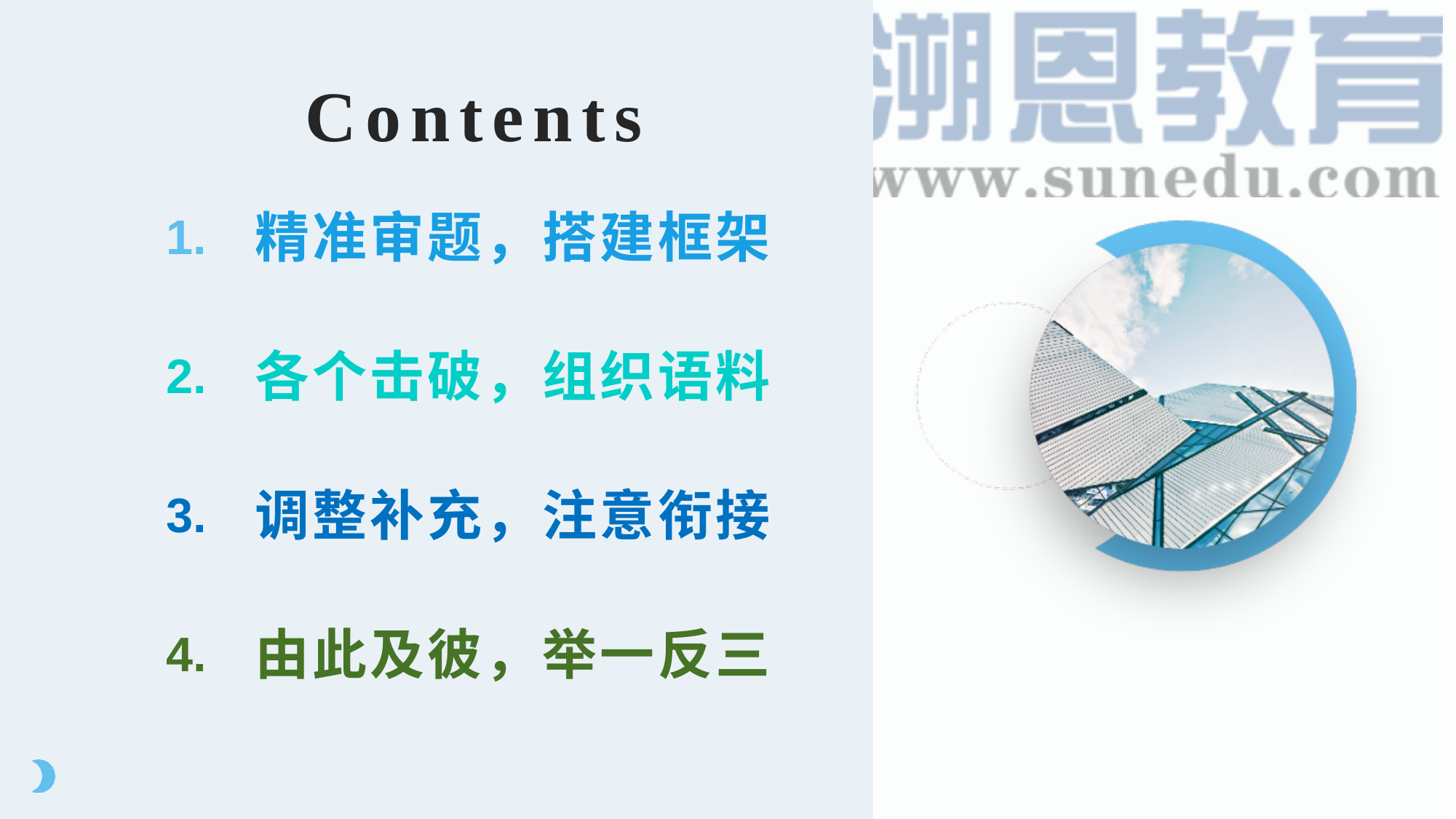

Contents
精准审题，搭建框架
1.
各个击破，组织语料
2.
调整补充，注意衔接
3.
由此及彼，举一反三
4.